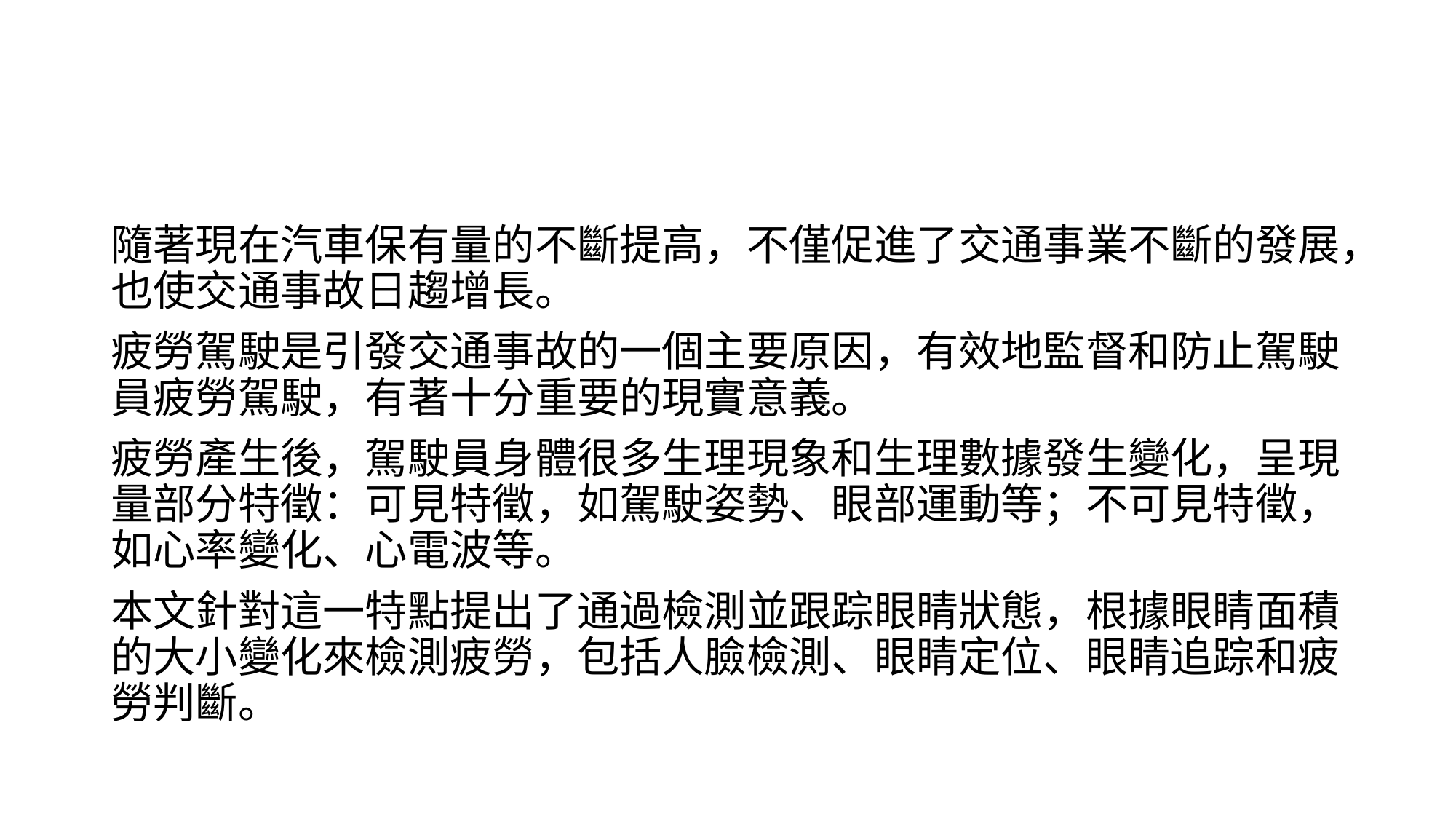

#
隨著現在汽車保有量的不斷提高，不僅促進了交通事業不斷的發展，也使交通事故日趨增長。
疲勞駕駛是引發交通事故的一個主要原因，有效地監督和防止駕駛員疲勞駕駛，有著十分重要的現實意義。
疲勞產生後，駕駛員身體很多生理現象和生理數據發生變化，呈現量部分特徵：可見特徵，如駕駛姿勢、眼部運動等；不可見特徵，如心率變化、心電波等。
本文針對這一特點提出了通過檢測並跟踪眼睛狀態，根據眼睛面積的大小變化來檢測疲勞，包括人臉檢測、眼睛定位、眼睛追踪和疲勞判斷。